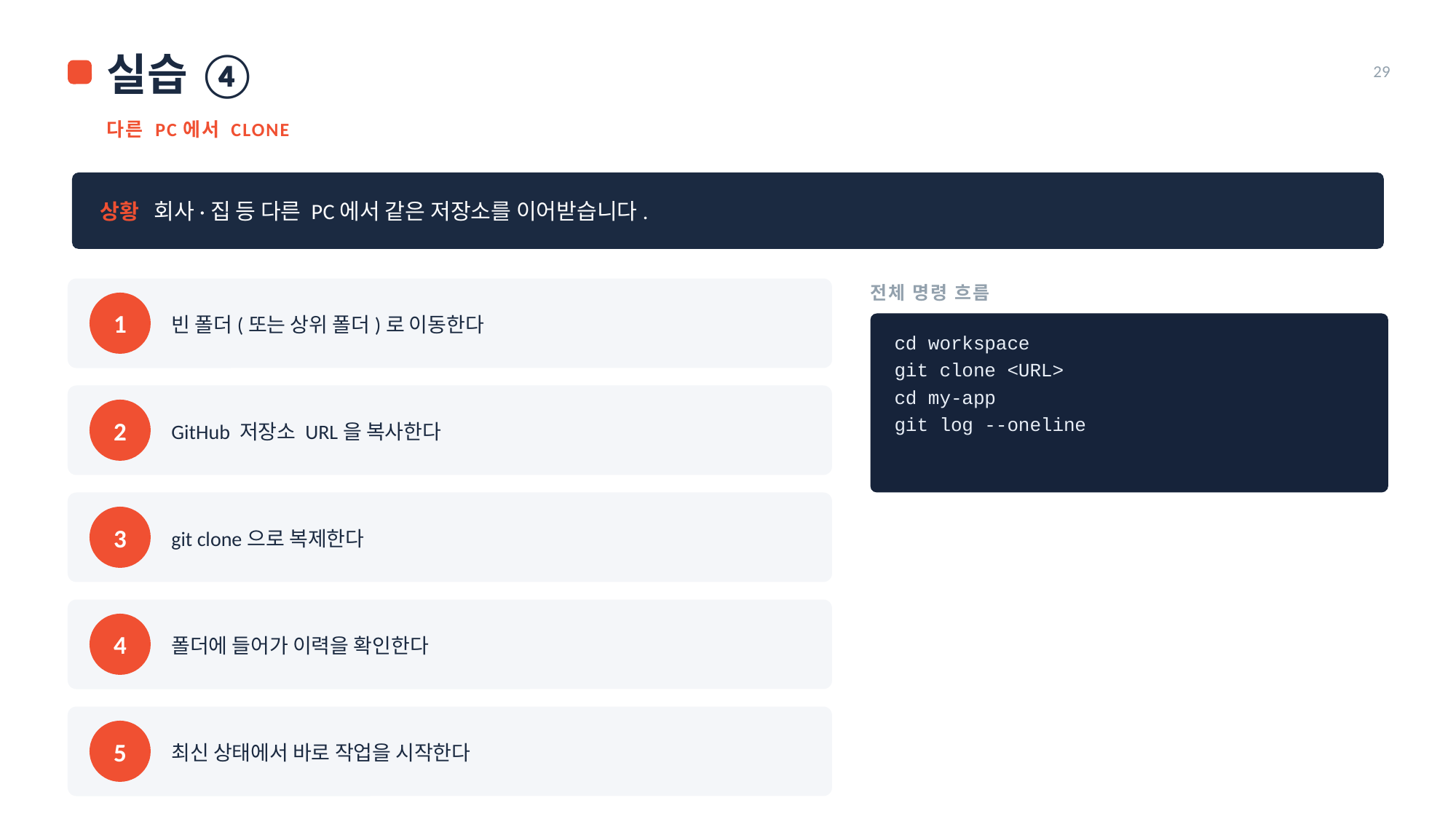

실습 ④
29

다른 PC에서 CLONE

상황   회사·집 등 다른 PC에서 같은 저장소를 이어받습니다.
전체 명령 흐름

빈 폴더(또는 상위 폴더)로 이동한다

1

cd workspace
git clone <URL>
cd my-app
git log --oneline

GitHub 저장소 URL을 복사한다

2

git clone으로 복제한다

3

폴더에 들어가 이력을 확인한다

4

최신 상태에서 바로 작업을 시작한다

5